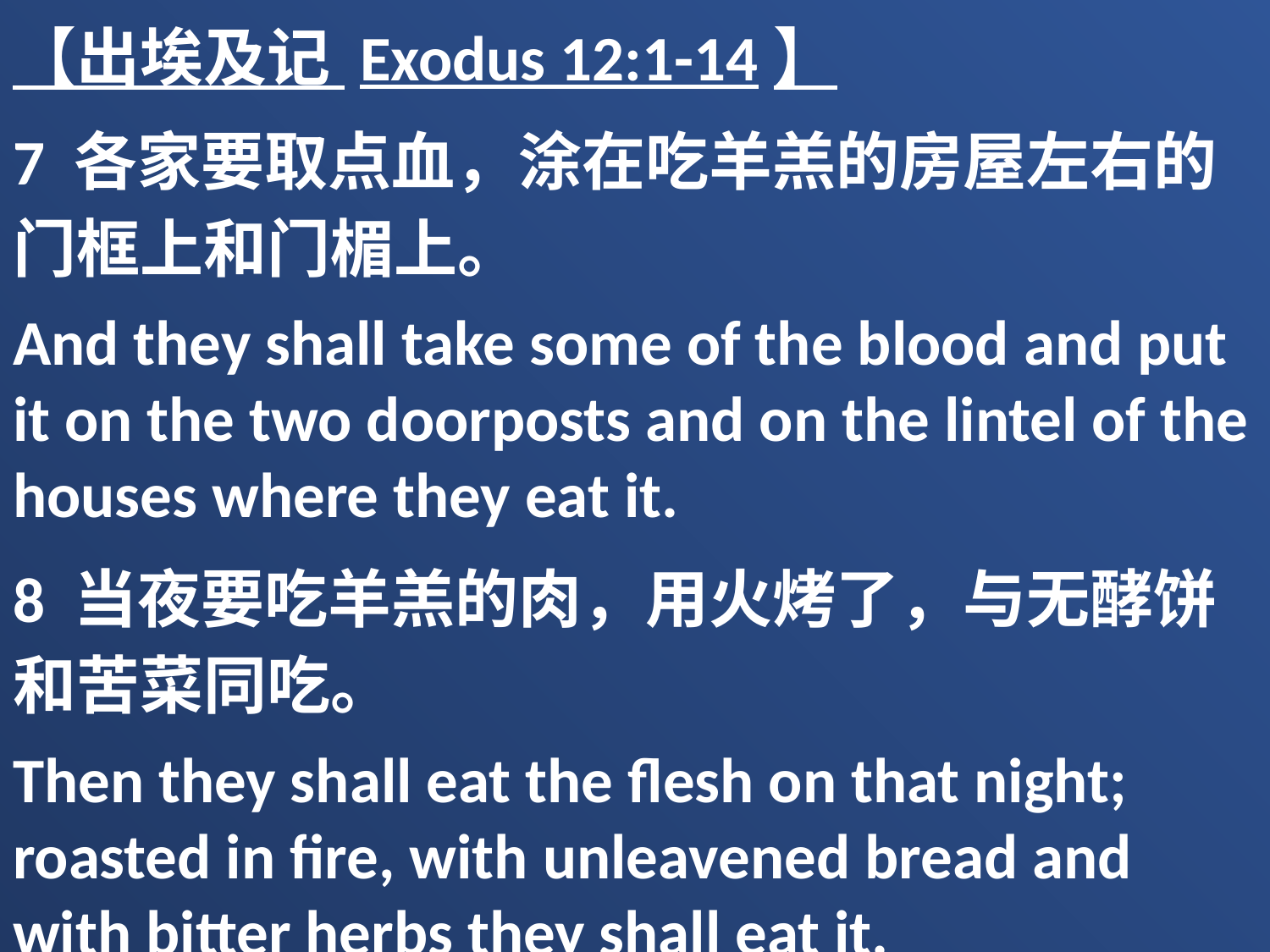

【出埃及记 Exodus 12:1-14】
7 各家要取点血，涂在吃羊羔的房屋左右的门框上和门楣上。
And they shall take some of the blood and put it on the two doorposts and on the lintel of the houses where they eat it.
8 当夜要吃羊羔的肉，用火烤了，与无酵饼和苦菜同吃。
Then they shall eat the flesh on that night; roasted in fire, with unleavened bread and with bitter herbs they shall eat it.